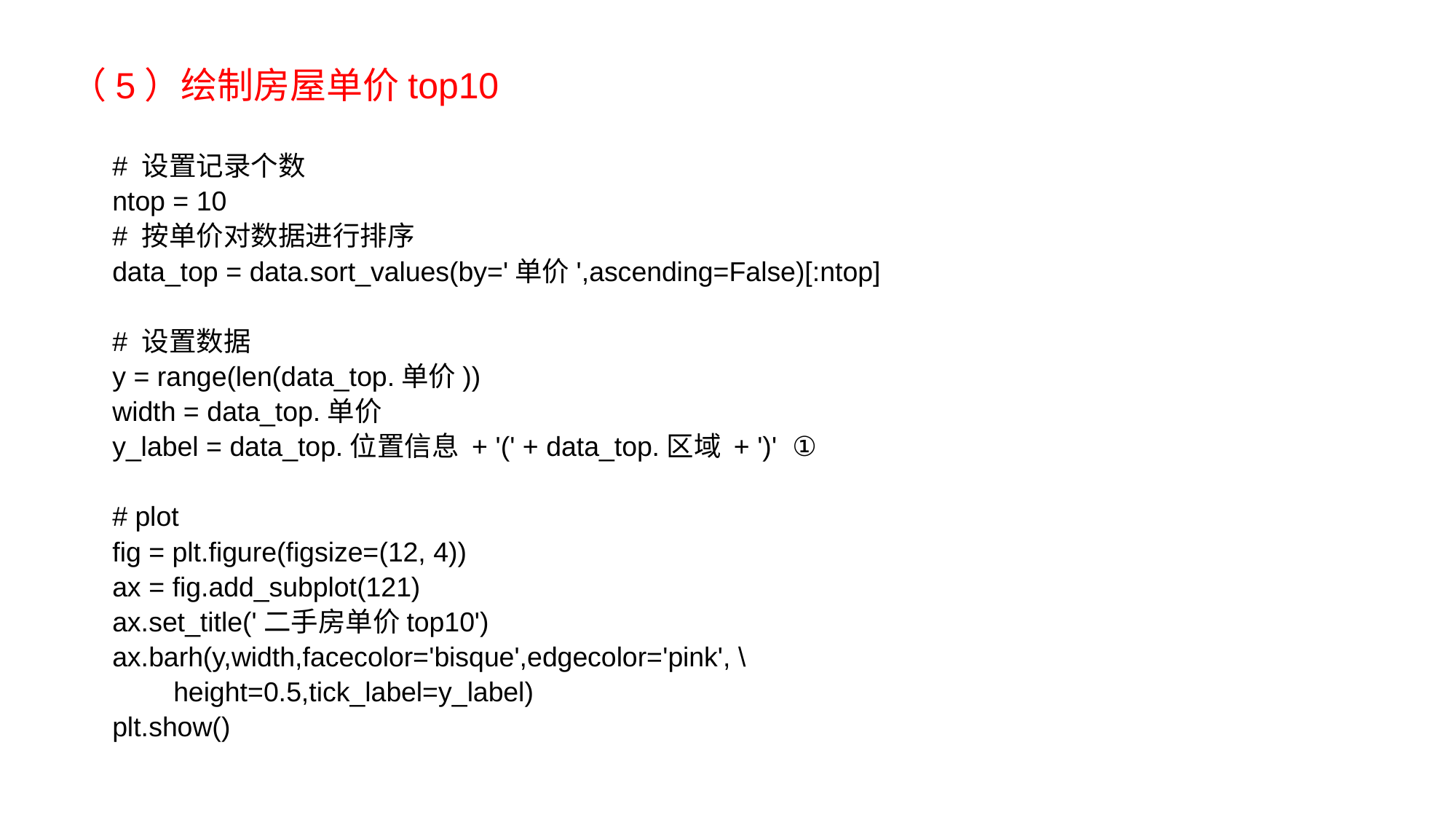

（5）绘制房屋单价top10

# 设置记录个数
ntop = 10
# 按单价对数据进行排序
data_top = data.sort_values(by='单价',ascending=False)[:ntop]

# 设置数据
y = range(len(data_top.单价))
width = data_top.单价
y_label = data_top.位置信息 + '(' + data_top.区域 + ')'  ①

# plot
fig = plt.figure(figsize=(12, 4))
ax = fig.add_subplot(121)
ax.set_title('二手房单价top10')
ax.barh(y,width,facecolor='bisque',edgecolor='pink', \
        height=0.5,tick_label=y_label)
plt.show()